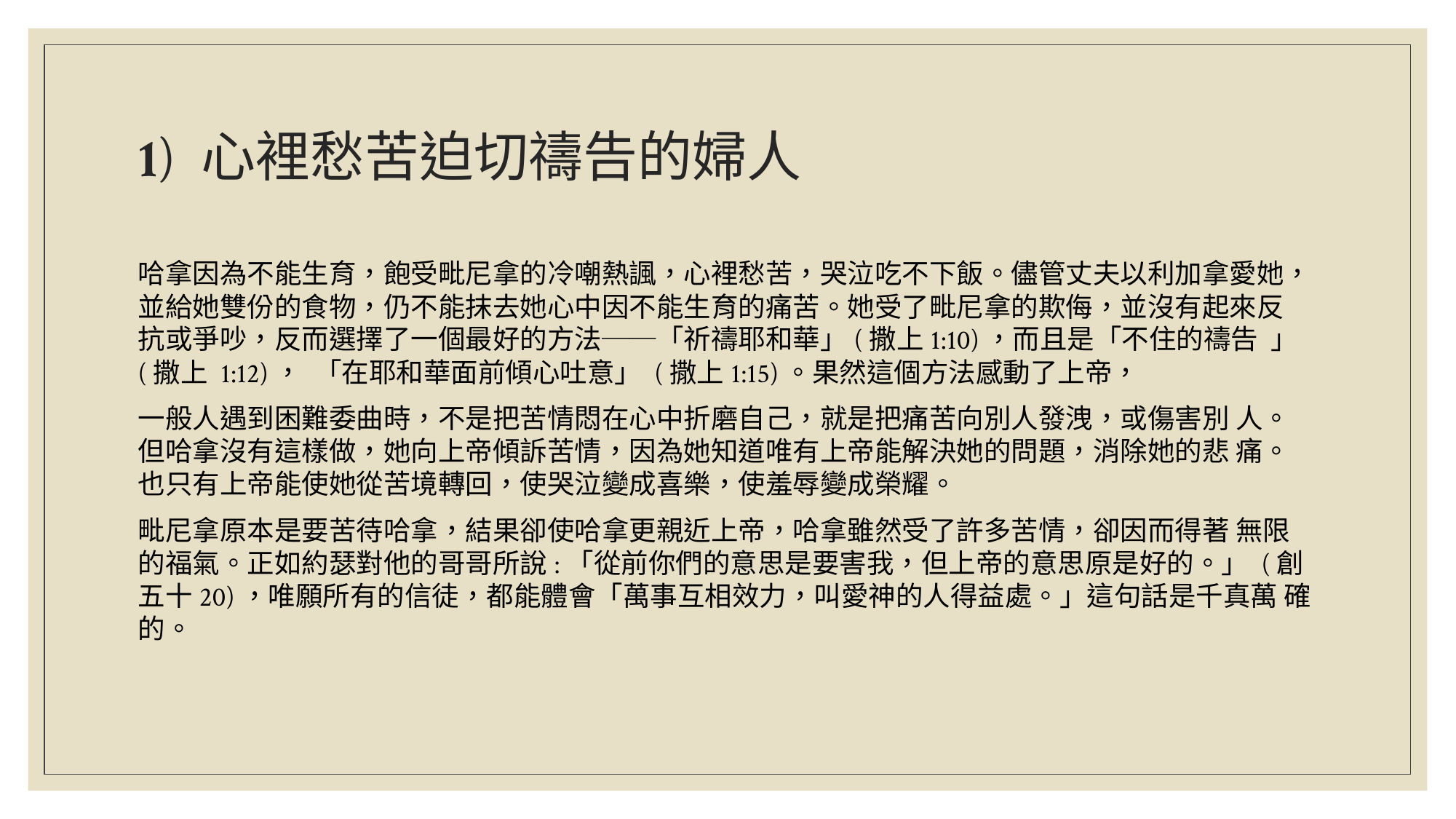

# 1) 心裡愁苦迫切禱告的婦人
哈拿因為不能生育，飽受毗尼拿的冷嘲熱諷，心裡愁苦，哭泣吃不下飯。儘管丈夫以利加拿愛她， 並給她雙份的食物，仍不能抹去她心中因不能生育的痛苦。她受了毗尼拿的欺侮，並沒有起來反 抗或爭吵，反而選擇了一個最好的方法──「祈禱耶和華」(撒上1:10)，而且是「不住的禱告  」 (撒上 1:12)，  「在耶和華面前傾心吐意」 (撒上1:15)。果然這個方法感動了上帝，
一般人遇到困難委曲時，不是把苦情悶在心中折磨自己，就是把痛苦向別人發洩，或傷害別 人。但哈拿沒有這樣做，她向上帝傾訴苦情，因為她知道唯有上帝能解決她的問題，消除她的悲 痛。也只有上帝能使她從苦境轉回，使哭泣變成喜樂，使羞辱變成榮耀。
毗尼拿原本是要苦待哈拿，結果卻使哈拿更親近上帝，哈拿雖然受了許多苦情，卻因而得著 無限的福氣。正如約瑟對他的哥哥所說:「從前你們的意思是要害我，但上帝的意思原是好的。」 (創五十20)，唯願所有的信徒，都能體會「萬事互相效力，叫愛神的人得益處。」這句話是千真萬 確的。